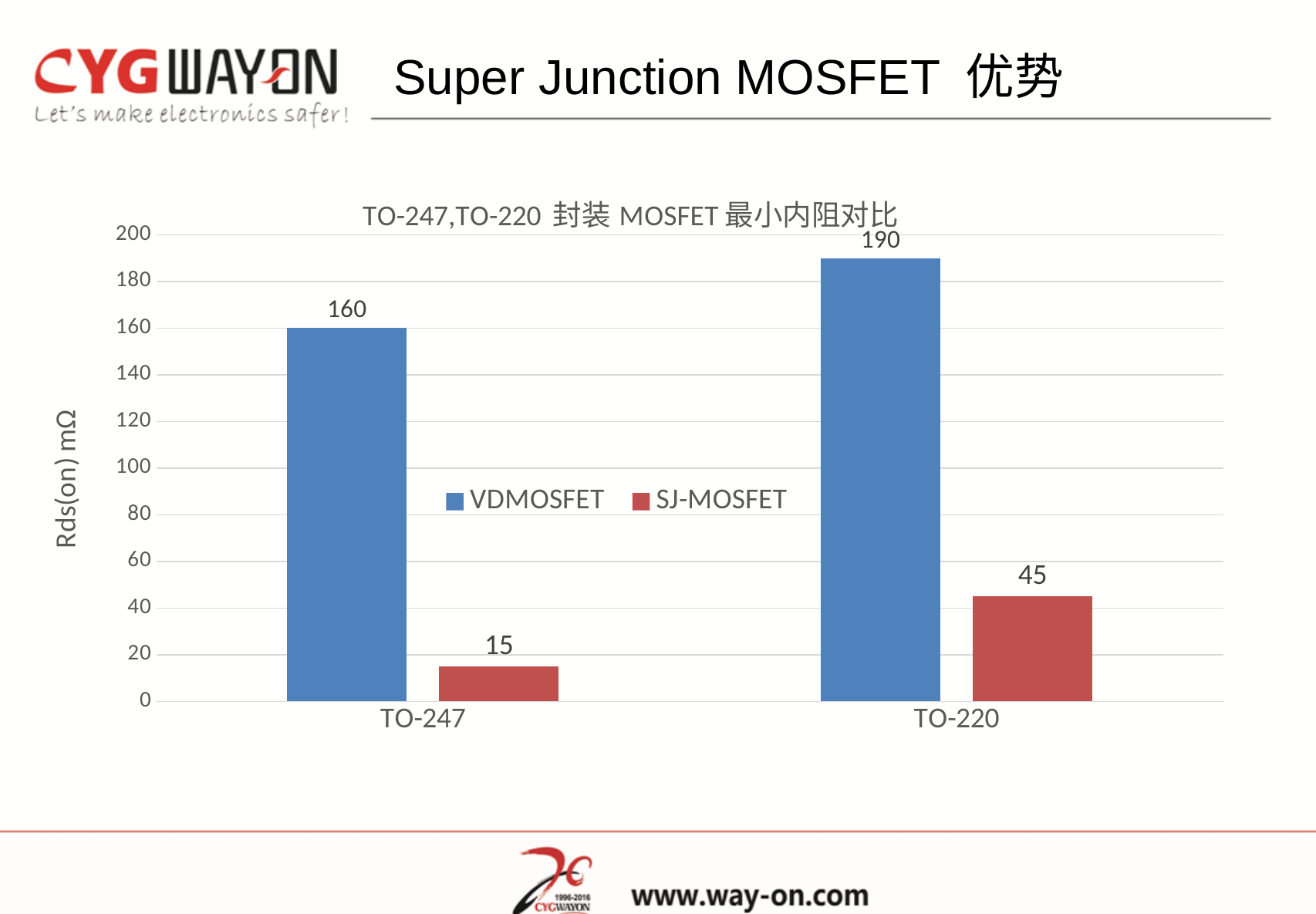

Super Junction MOSFET 优势

### Chart: TO-247,TO-220 封装MOSFET最小内阻对比

| Category | VDMOSFET | SJ-MOSFET |
|---|---|---|
| TO-247 | 160.0 | 15.0 |
| TO-220 | 190.0 | 45.0 |